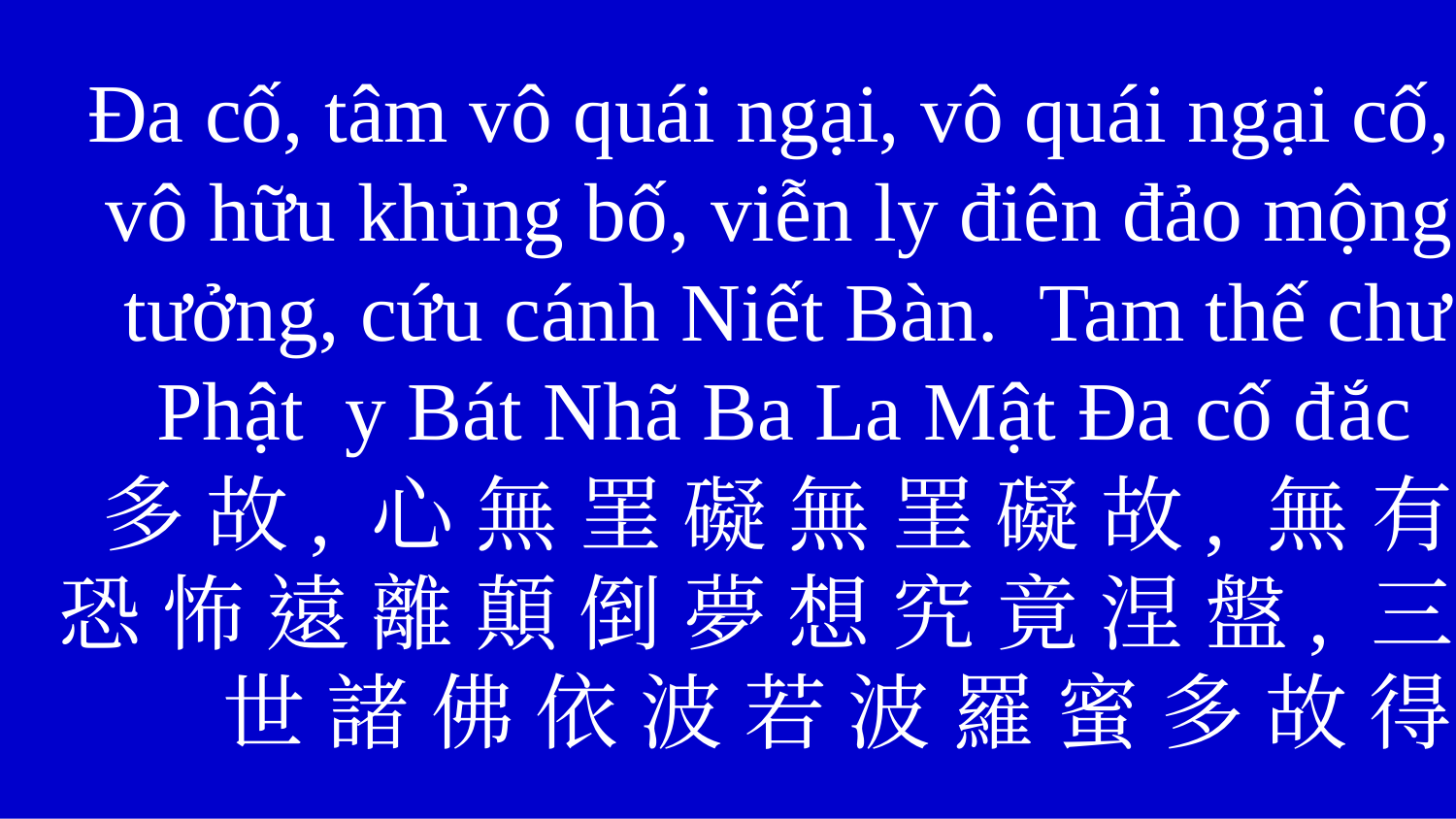

Đa cố, tâm vô quái ngại, vô quái ngại cố, vô hữu khủng bố, viễn ly điên đảo mộng tưởng, cứu cánh Niết Bàn.  Tam thế chư Phật  y Bát Nhã Ba La Mật Đa cố đắc
多 故, 心 無 罣 礙 無 罣 礙 故, 無 有 恐 怖 遠 離 顛 倒 夢 想 究 竟 涅 盤, 三 世 諸 佛 依 波 若 波 羅 蜜 多 故 得